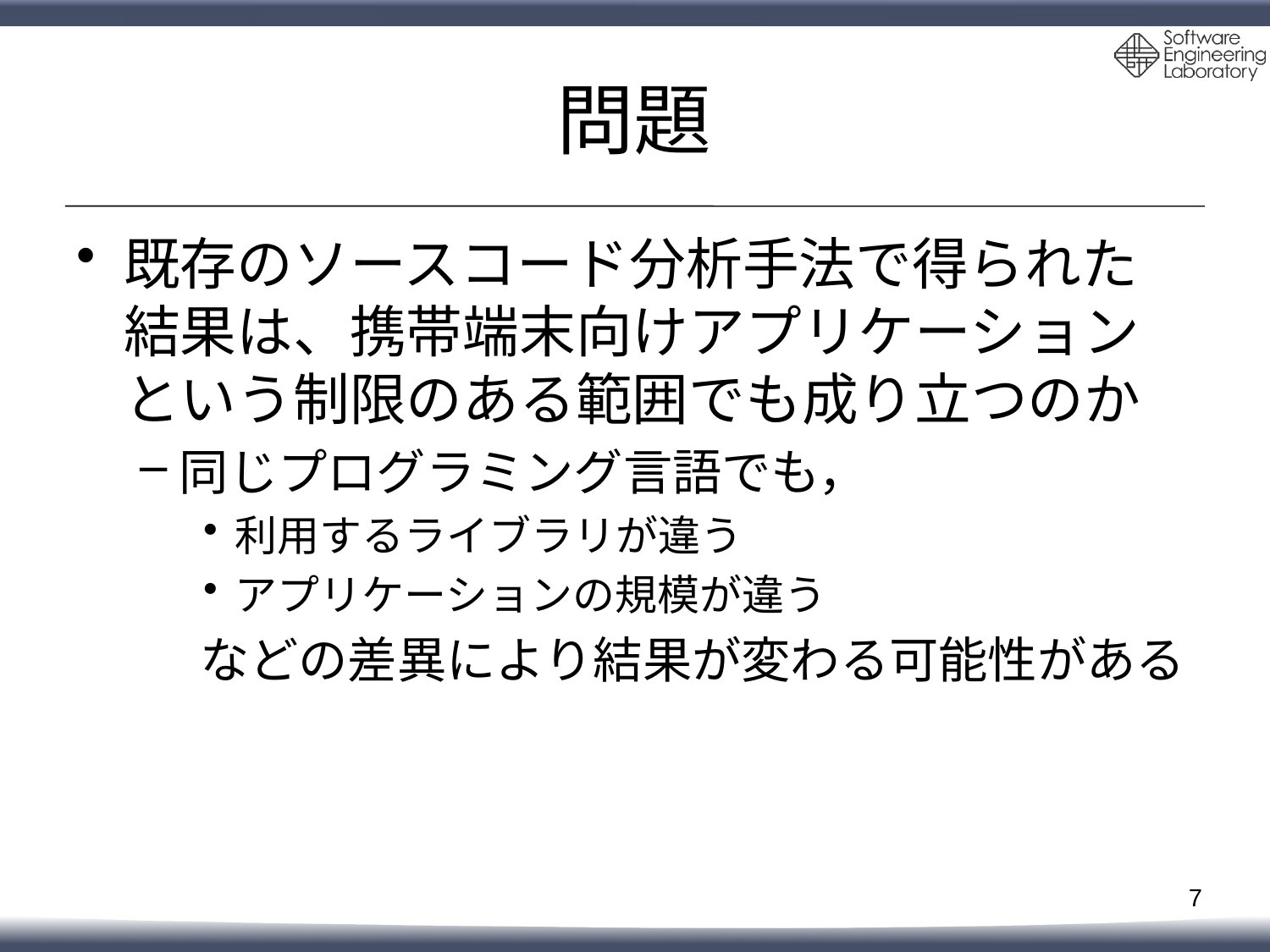

# 問題
既存のソースコード分析手法で得られた結果は、携帯端末向けアプリケーションという制限のある範囲でも成り立つのか
同じプログラミング言語でも，
利用するライブラリが違う
アプリケーションの規模が違う
　 などの差異により結果が変わる可能性がある
7